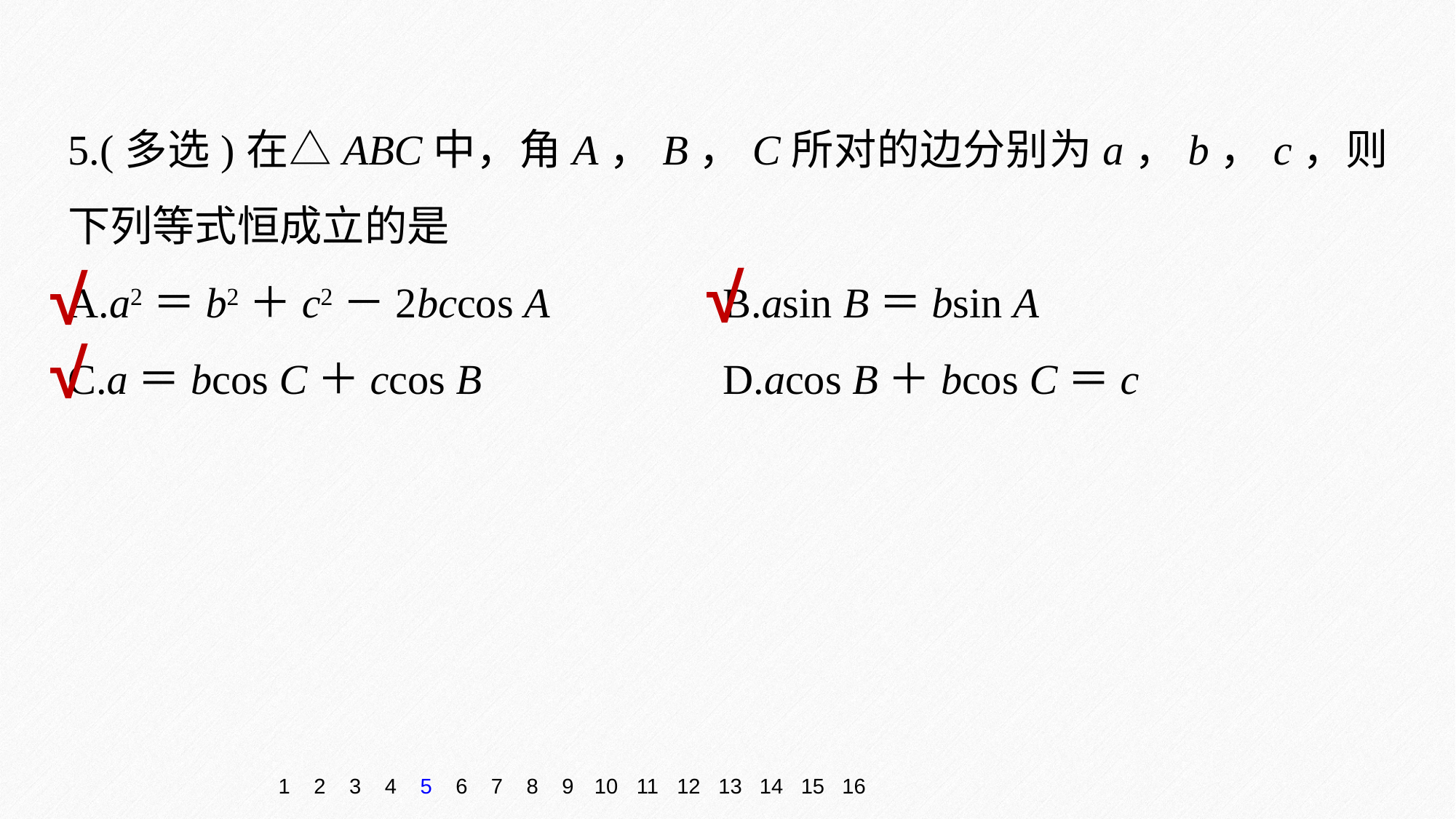

5.(多选)在△ABC中，角A，B，C所对的边分别为a，b，c，则下列等式恒成立的是
A.a2＝b2＋c2－2bccos A  		B.asin B＝bsin A
C.a＝bcos C＋ccos B  			D.acos B＋bcos C＝c
√
√
√
1
2
3
4
5
6
7
8
9
10
11
12
13
14
15
16